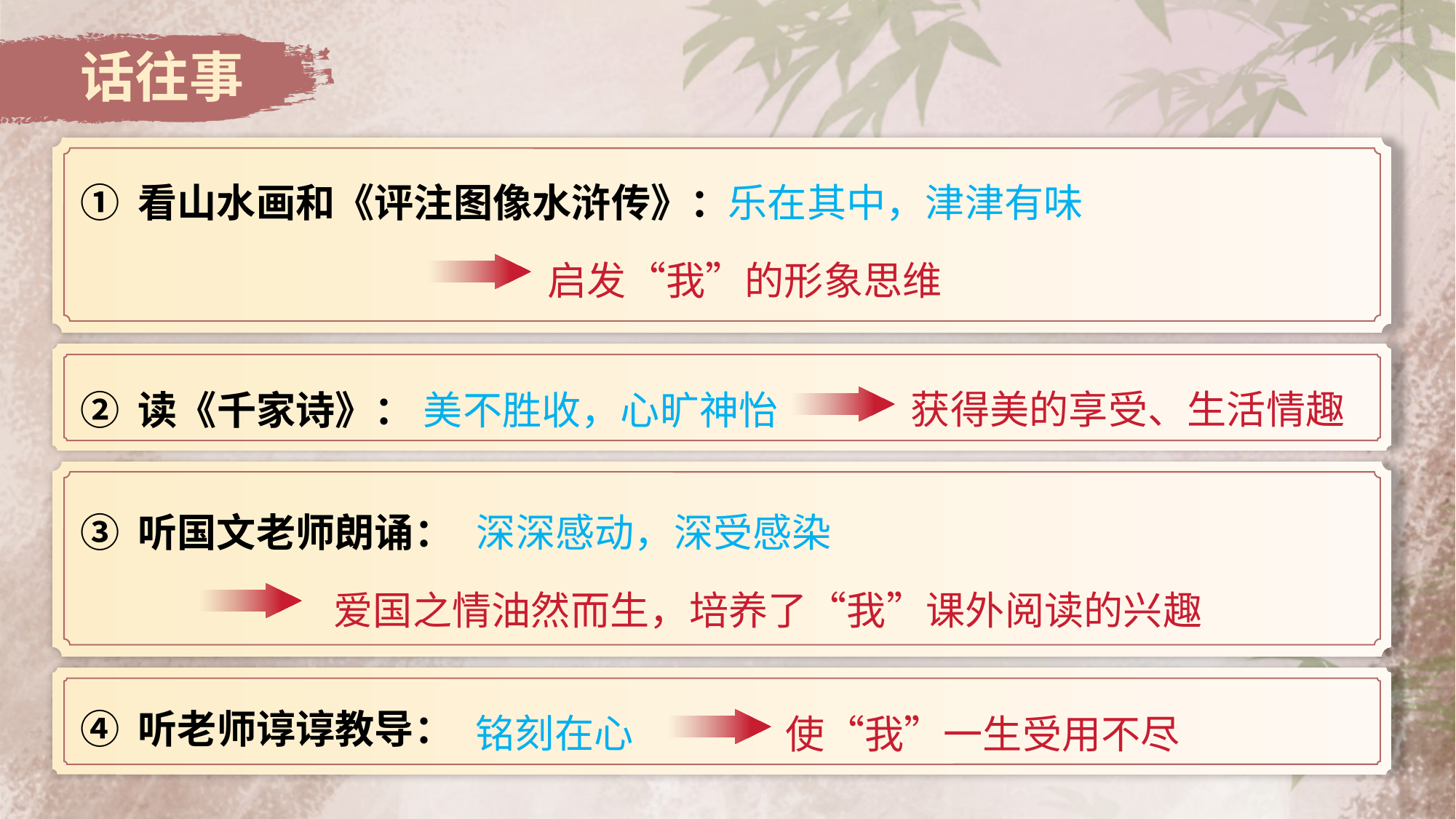

话往事

① 看山水画和《评注图像水浒传》：
乐在其中，津津有味
启发“我”的形象思维

获得美的享受、生活情趣

② 读《千家诗》：
美不胜收，心旷神怡

③ 听国文老师朗诵：
深深感动，深受感染
爱国之情油然而生，培养了“我”课外阅读的兴趣

④ 听老师谆谆教导：
铭刻在心
使“我”一生受用不尽